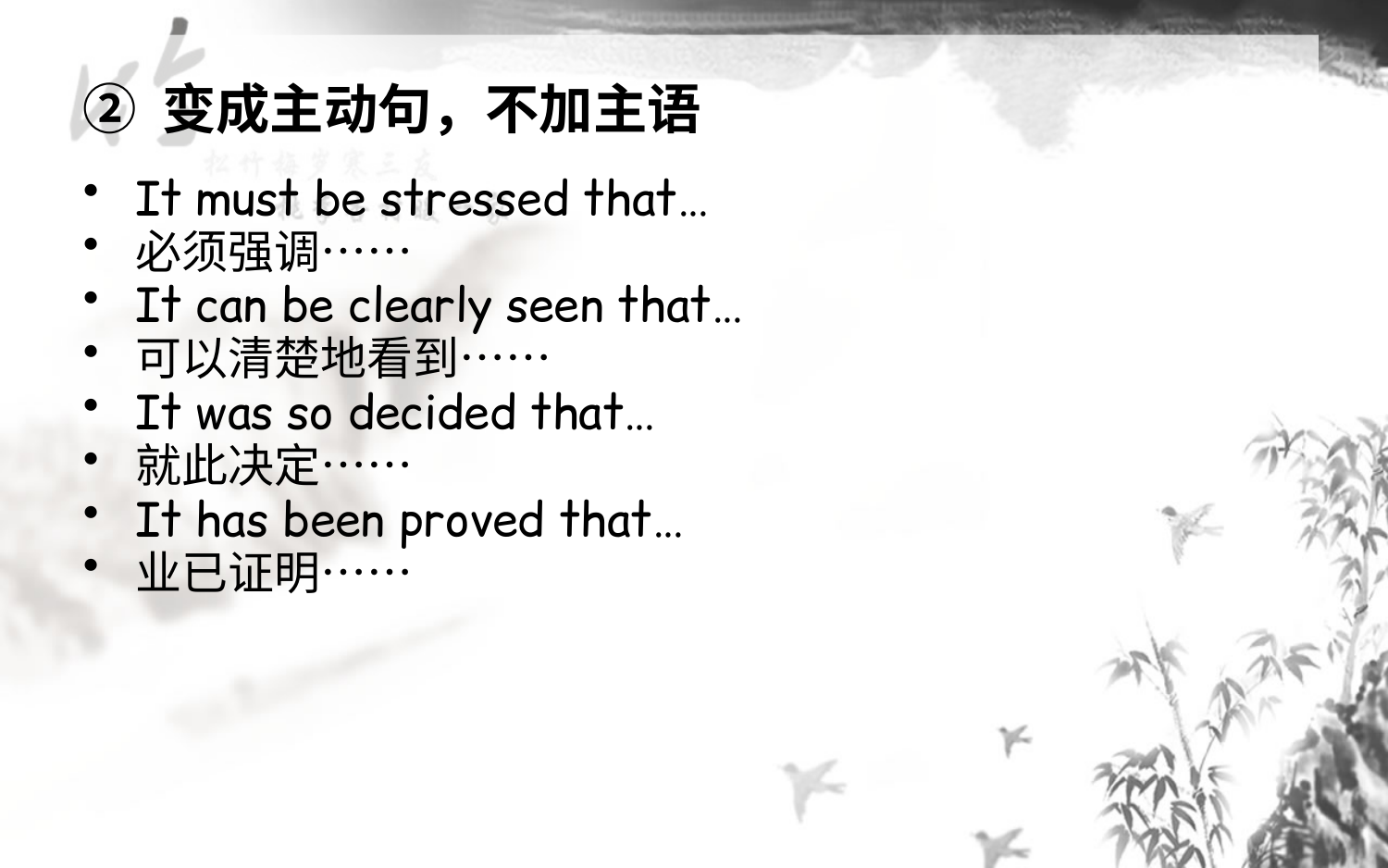

# ② 变成主动句，不加主语

It must be stressed that…
必须强调……
It can be clearly seen that…
可以清楚地看到……
It was so decided that…
就此决定……
It has been proved that…
业已证明……